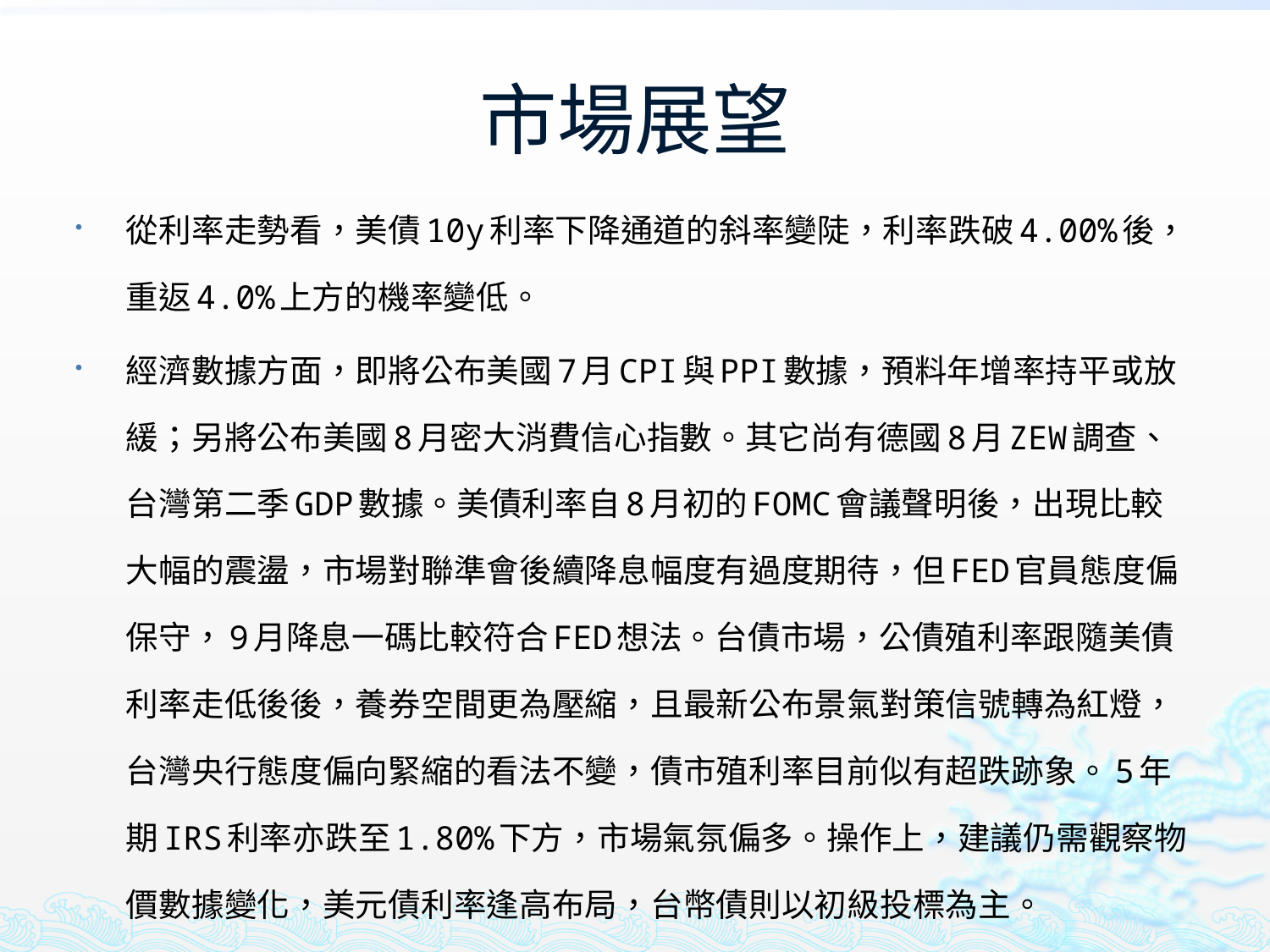

# 市場展望
從利率走勢看，美債10y利率下降通道的斜率變陡，利率跌破4.00%後，重返4.0%上方的機率變低。
經濟數據方面，即將公布美國7月CPI與PPI數據，預料年增率持平或放緩；另將公布美國8月密大消費信心指數。其它尚有德國8月ZEW調查、台灣第二季GDP數據。美債利率自8月初的FOMC會議聲明後，出現比較大幅的震盪，市場對聯準會後續降息幅度有過度期待，但FED官員態度偏保守，9月降息一碼比較符合FED想法。台債市場，公債殖利率跟隨美債利率走低後後，養券空間更為壓縮，且最新公布景氣對策信號轉為紅燈，台灣央行態度偏向緊縮的看法不變，債市殖利率目前似有超跌跡象。5年期IRS利率亦跌至1.80%下方，市場氣氛偏多。操作上，建議仍需觀察物價數據變化，美元債利率逢高布局，台幣債則以初級投標為主。